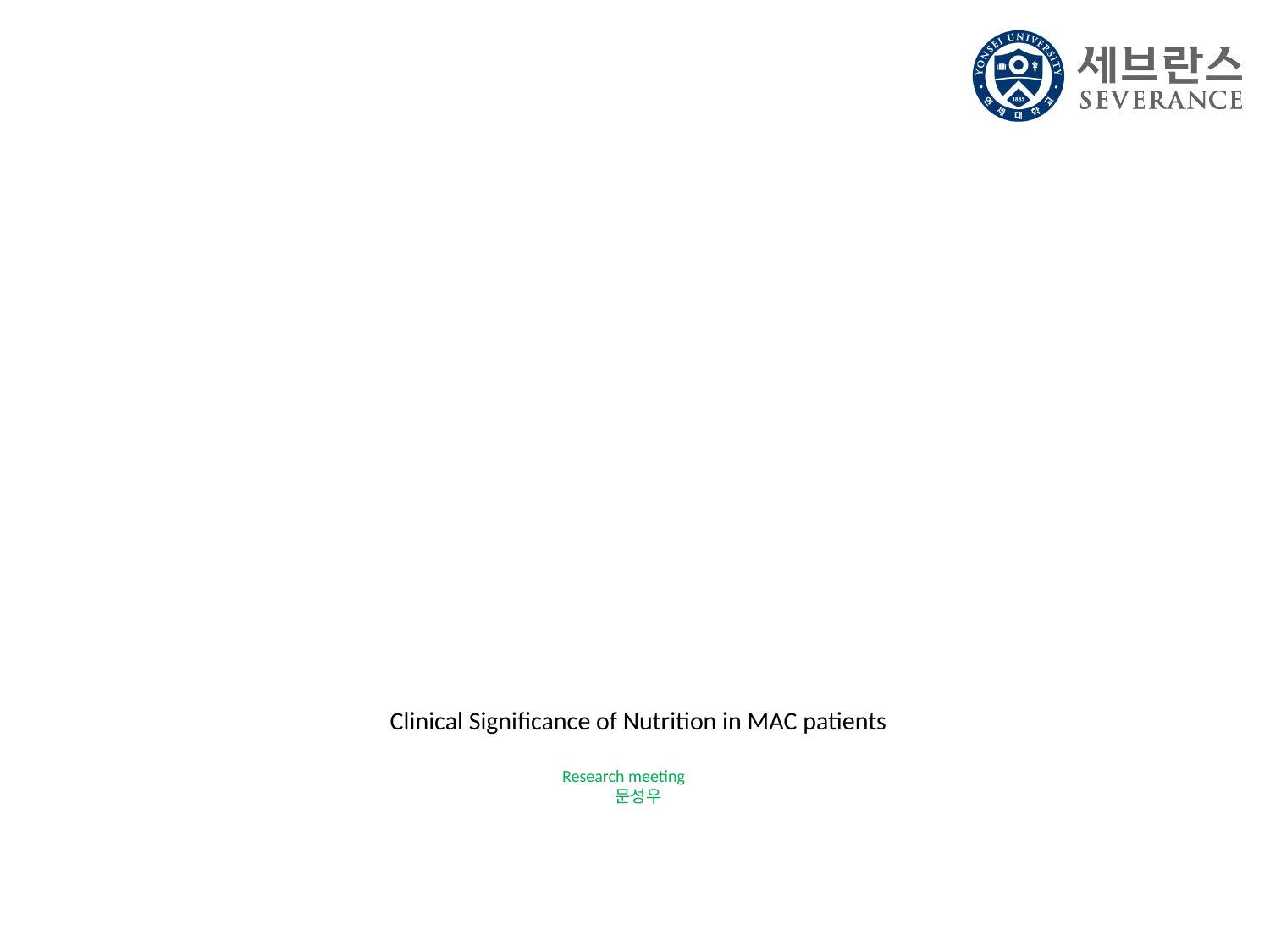

# Clinical Significance of Nutrition in MAC patients Research meeting 문성우